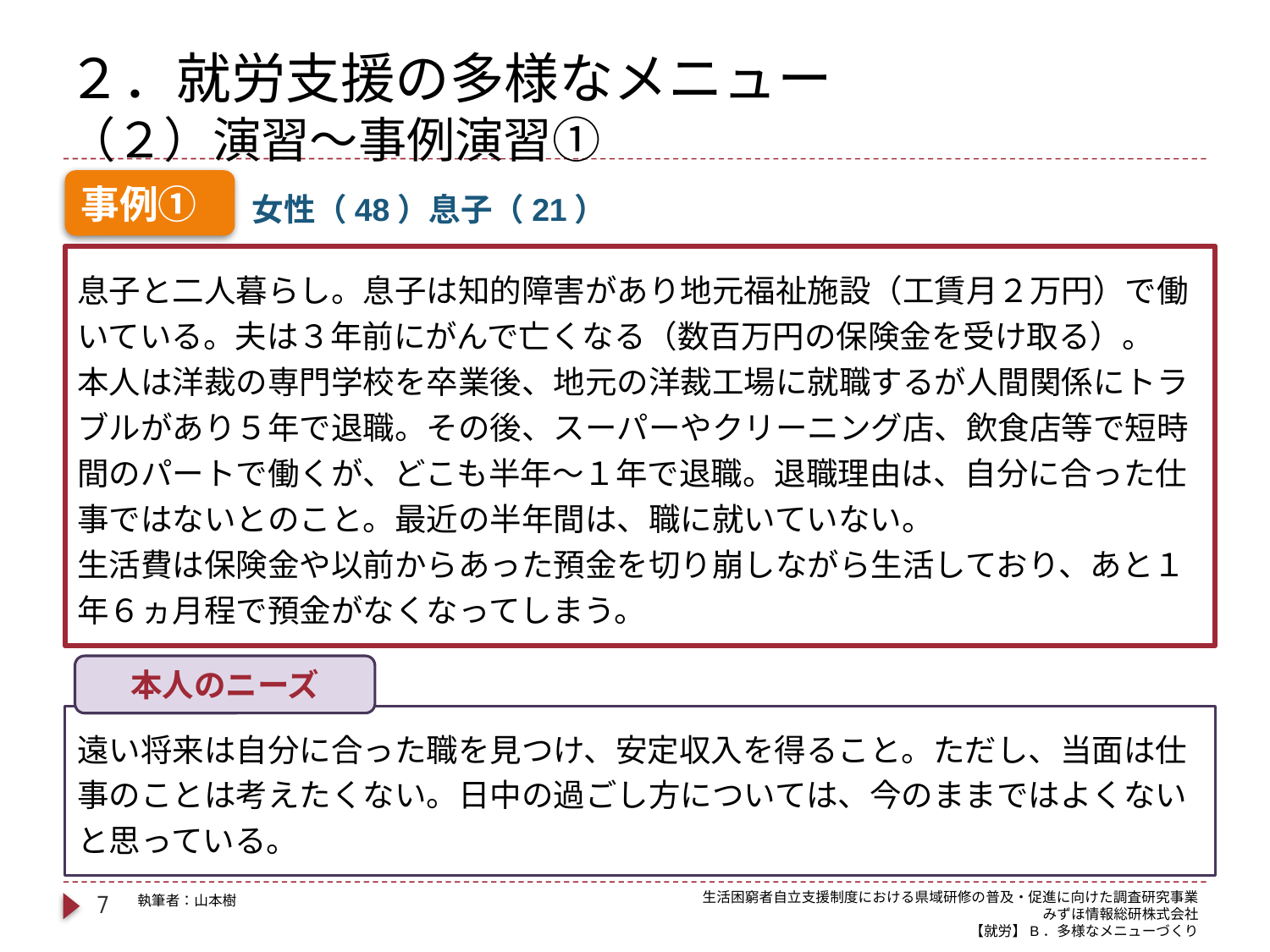

# ２．就労支援の多様なメニュー （２）演習～事例演習①
事例①
女性（48）息子（21）
息子と二人暮らし。息子は知的障害があり地元福祉施設（工賃月２万円）で働いている。夫は３年前にがんで亡くなる（数百万円の保険金を受け取る）。
本人は洋裁の専門学校を卒業後、地元の洋裁工場に就職するが人間関係にトラブルがあり５年で退職。その後、スーパーやクリーニング店、飲食店等で短時間のパートで働くが、どこも半年～１年で退職。退職理由は、自分に合った仕事ではないとのこと。最近の半年間は、職に就いていない。
生活費は保険金や以前からあった預金を切り崩しながら生活しており、あと１年６ヵ月程で預金がなくなってしまう。
本人のニーズ
遠い将来は自分に合った職を見つけ、安定収入を得ること。ただし、当面は仕事のことは考えたくない。日中の過ごし方については、今のままではよくないと思っている。
7
生活困窮者自立支援制度における県域研修の普及・促進に向けた調査研究事業
みずほ情報総研株式会社
【就労】B．多様なメニューづくり
執筆者：山本樹